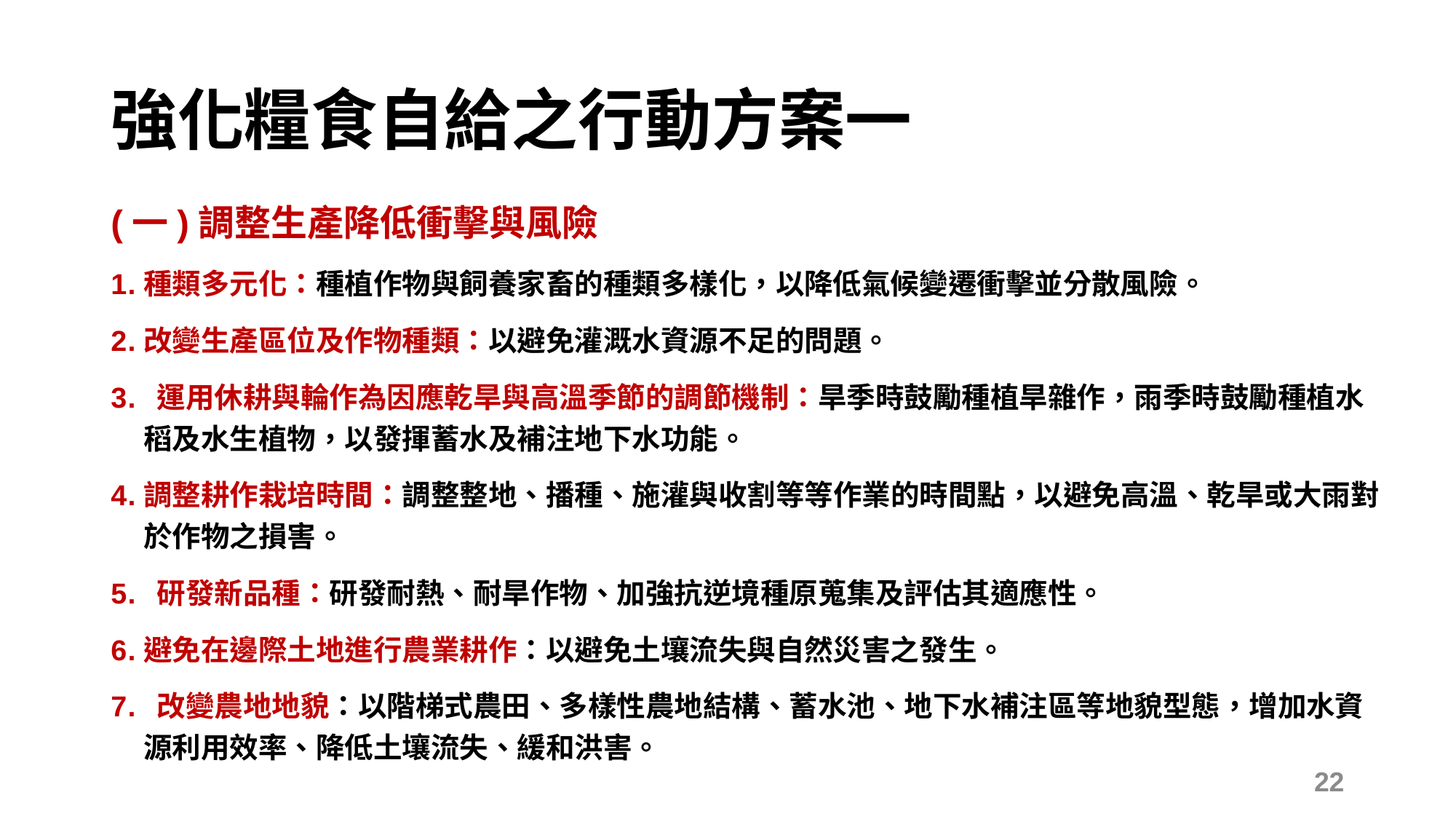

# 強化糧食自給之行動方案一
(一)調整生產降低衝擊與風險
種類多元化：種植作物與飼養家畜的種類多樣化，以降低氣候變遷衝擊並分散風險。
改變生產區位及作物種類：以避免灌溉水資源不足的問題。
 運用休耕與輪作為因應乾旱與高溫季節的調節機制：旱季時鼓勵種植旱雜作，雨季時鼓勵種植水稻及水生植物，以發揮蓄水及補注地下水功能。
調整耕作栽培時間：調整整地、播種、施灌與收割等等作業的時間點，以避免高溫、乾旱或大雨對於作物之損害。
 研發新品種：研發耐熱、耐旱作物、加強抗逆境種原蒐集及評估其適應性。
避免在邊際土地進行農業耕作：以避免土壤流失與自然災害之發生。
 改變農地地貌：以階梯式農田、多樣性農地結構、蓄水池、地下水補注區等地貌型態，增加水資源利用效率、降低土壤流失、緩和洪害。

22